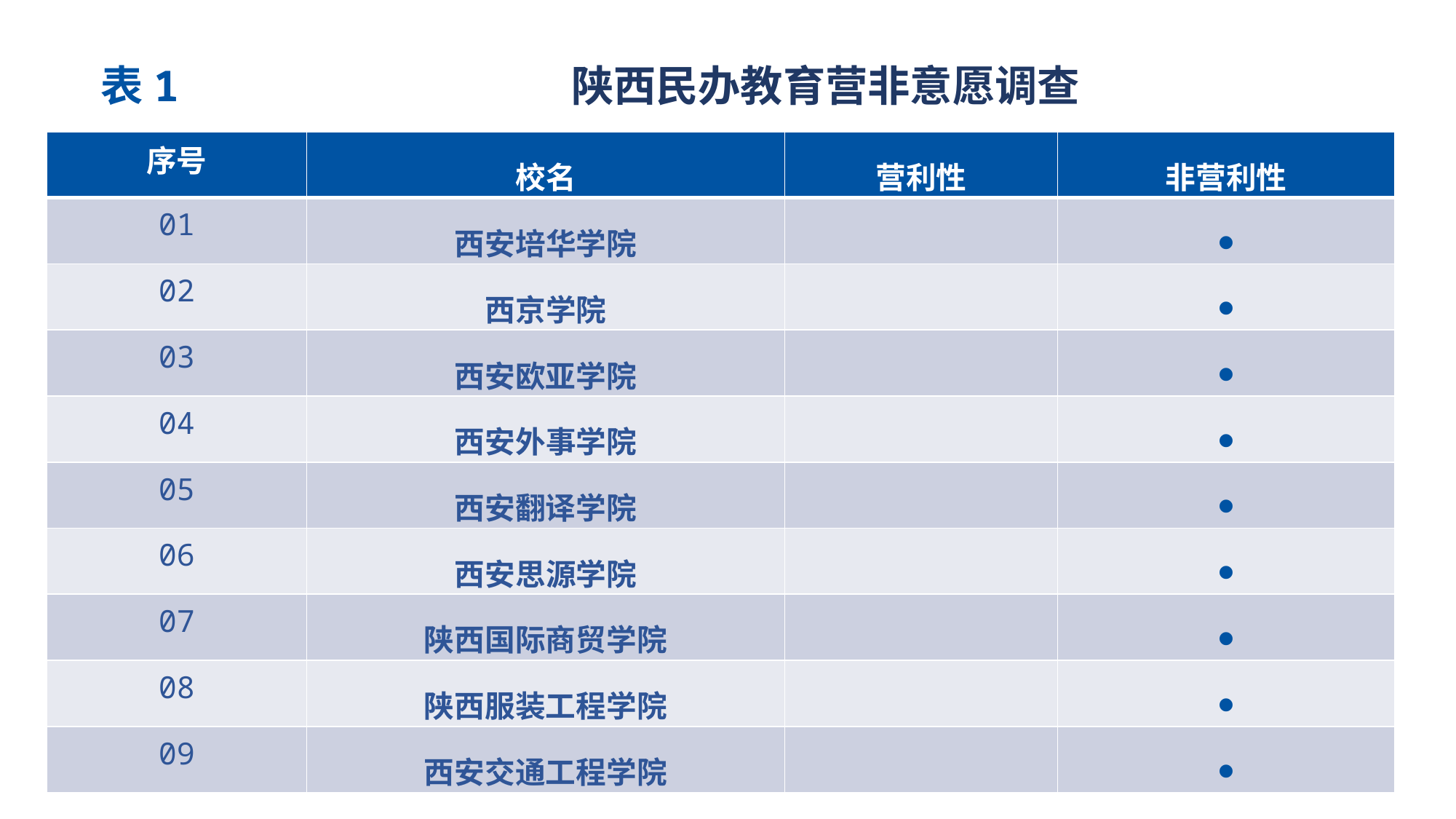

表1               陕西民办教育营非意愿调查
| 序号 | 校名 | 营利性 | 非营利性 |
| --- | --- | --- | --- |
| 01 | 西安培华学院 |  | ● |
| 02 | 西京学院 |  | ● |
| 03 | 西安欧亚学院 |  | ● |
| 04 | 西安外事学院 |  | ● |
| 05 | 西安翻译学院 |  | ● |
| 06 | 西安思源学院 |  | ● |
| 07 | 陕西国际商贸学院 |  | ● |
| 08 | 陕西服装工程学院 |  | ● |
| 09 | 西安交通工程学院 |  | ● |